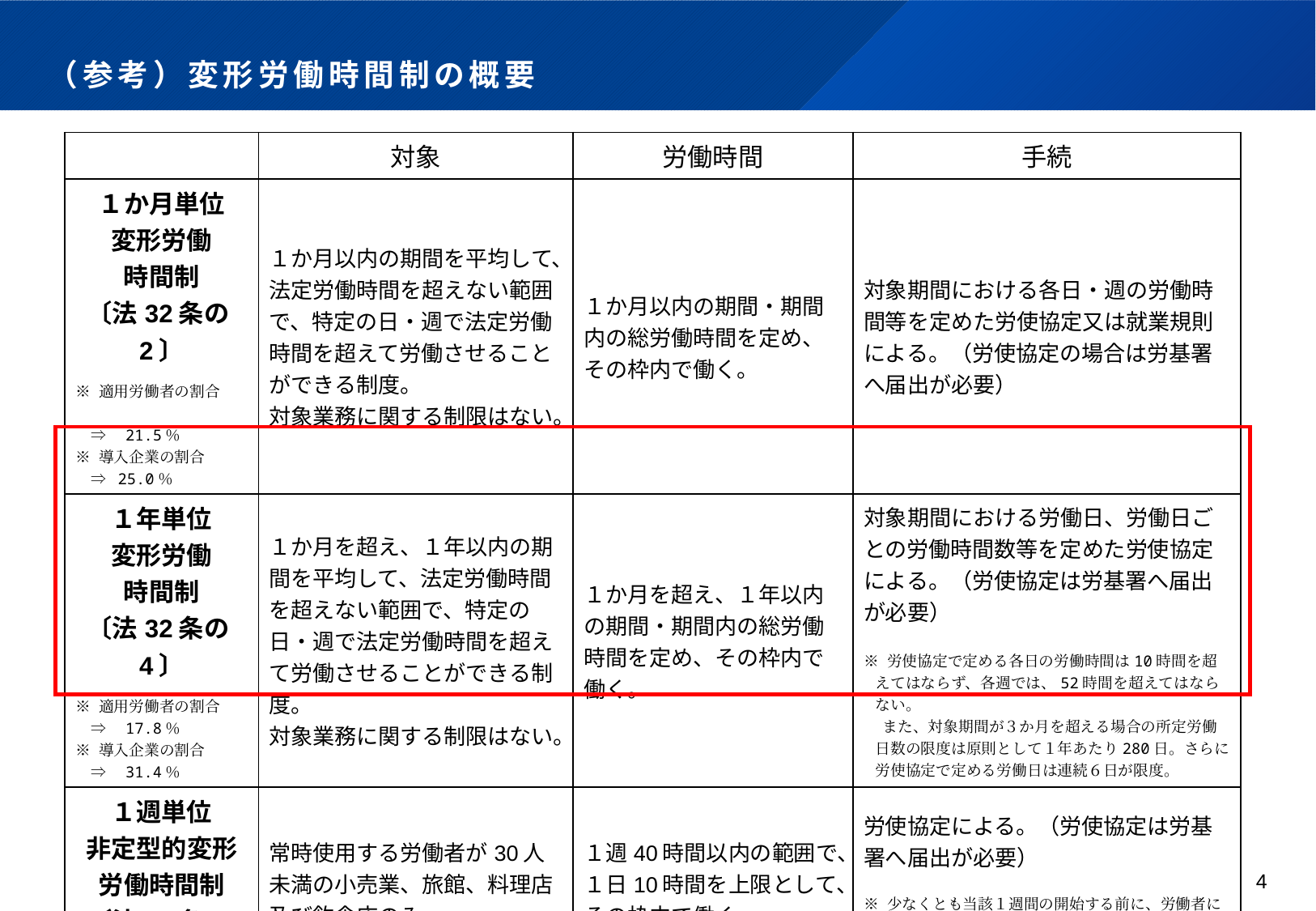

# （参考）変形労働時間制の概要
|  | 対象 | 労働時間 | 手続 |
| --- | --- | --- | --- |
| １か月単位 変形労働 時間制 〔法32条の2〕 ※ 適用労働者の割合　　　　 　⇒　21.5％ ※ 導入企業の割合　　 　⇒ 25.0％ | １か月以内の期間を平均して、法定労働時間を超えない範囲で、特定の日・週で法定労働時間を超えて労働させることができる制度。 対象業務に関する制限はない。 | １か月以内の期間・期間内の総労働時間を定め、その枠内で働く。 | 対象期間における各日・週の労働時間等を定めた労使協定又は就業規則による。（労使協定の場合は労基署へ届出が必要） |
| １年単位 変形労働 時間制 〔法32条の4〕 ※ 適用労働者の割合　 　⇒　17.8％ ※ 導入企業の割合　　 　⇒　31.4％ | １か月を超え、１年以内の期間を平均して、法定労働時間を超えない範囲で、特定の日・週で法定労働時間を超えて労働させることができる制度。 対象業務に関する制限はない。 | １か月を超え、１年以内の期間・期間内の総労働時間を定め、その枠内で働く。 | 対象期間における労働日、労働日ごとの労働時間数等を定めた労使協定による。（労使協定は労基署へ届出が必要） ※ 労使協定で定める各日の労働時間は10時間を超えてはならず、各週では、52時間を超えてはならない。　 　 また、対象期間が３か月を超える場合の所定労働日数の限度は原則として１年あたり280日。さらに労使協定で定める労働日は連続６日が限度。 |
| １週単位 非定型的変形労働時間制 〔法32条の5〕 | 常時使用する労働者が30人未満の小売業、旅館、料理店及び飲食店のみ。 | １週40時間以内の範囲で、１日10時間を上限として、その枠内で働く。 | 労使協定による。（労使協定は労基署へ届出が必要） ※ 少なくとも当該１週間の開始する前に、労働者に書面により各日の労働時間を通知しなければならない。 |

4